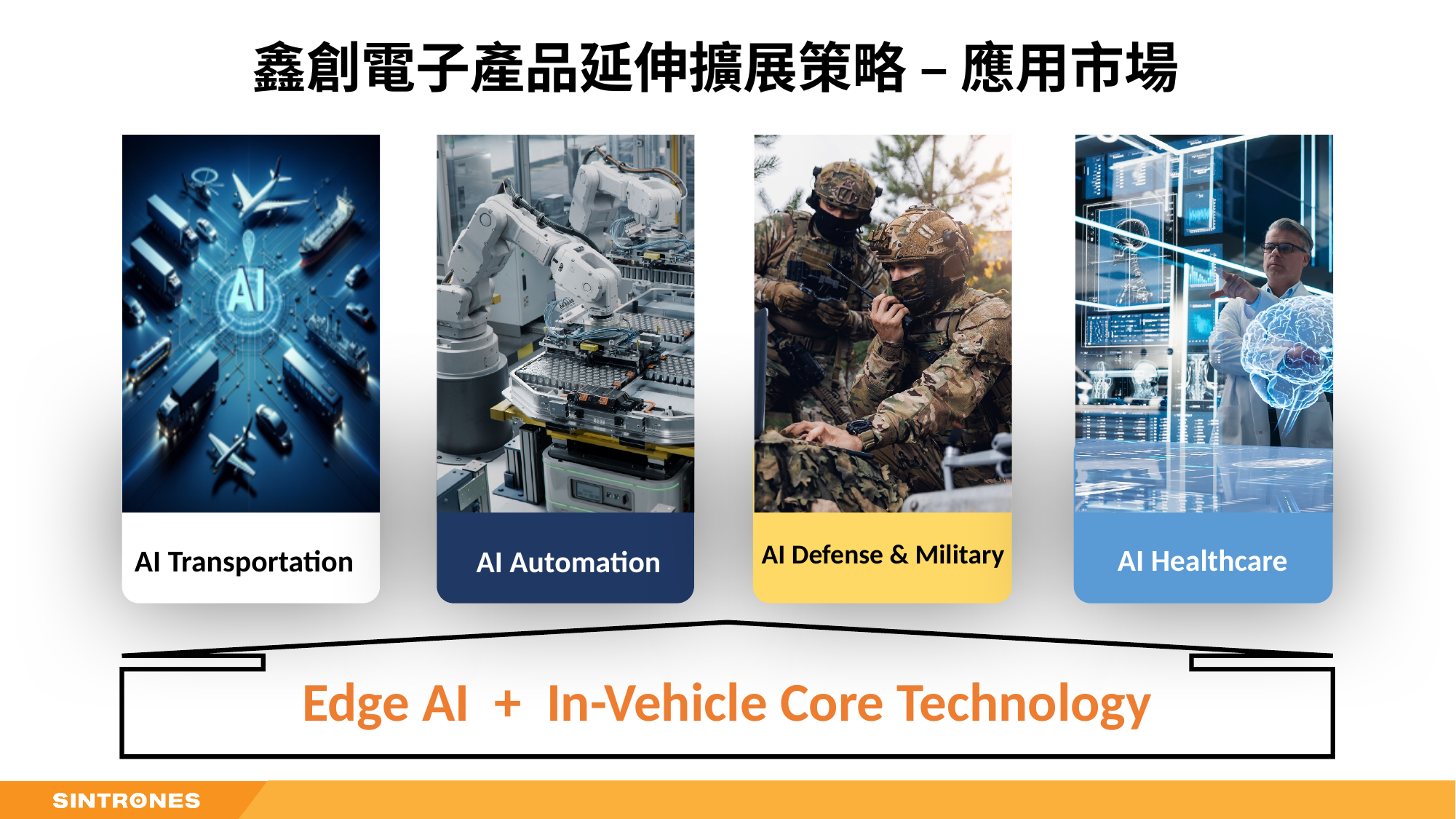

鑫創電子產品延伸擴展策略 – 應用市場

AI Healthcare
AI Transportation
AI Automation
AI Defense & Military

Edge AI  +  In-Vehicle Core Technology